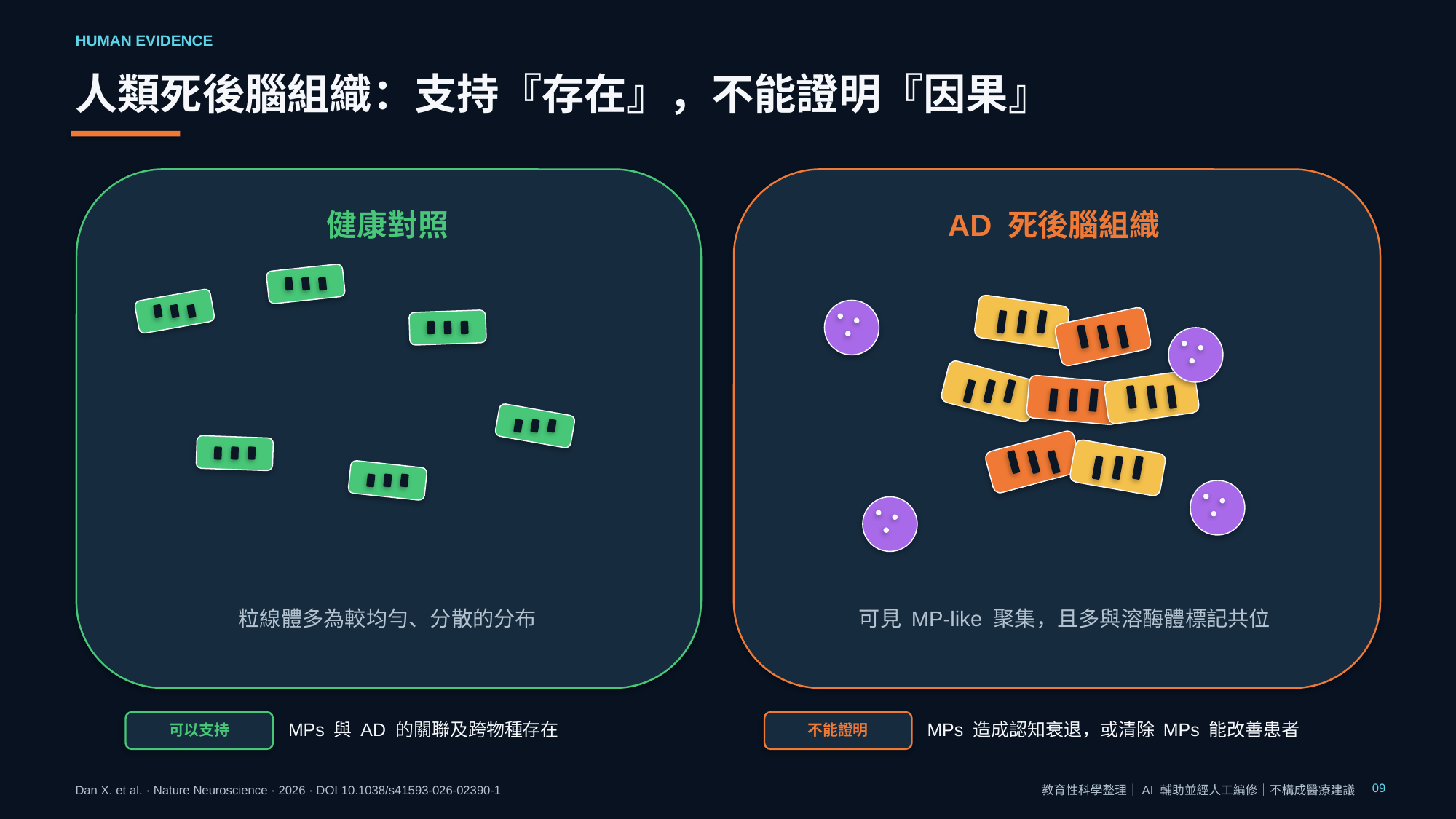

HUMAN EVIDENCE
人類死後腦組織：支持『存在』，不能證明『因果』

健康對照
AD 死後腦組織

粒線體多為較均勻、分散的分布
可見 MP-like 聚集，且多與溶酶體標記共位
MPs 與 AD 的關聯及跨物種存在
MPs 造成認知衰退，或清除 MPs 能改善患者

可以支持
不能證明
09
Dan X. et al. · Nature Neuroscience · 2026 · DOI 10.1038/s41593-026-02390-1
教育性科學整理｜AI 輔助並經人工編修｜不構成醫療建議